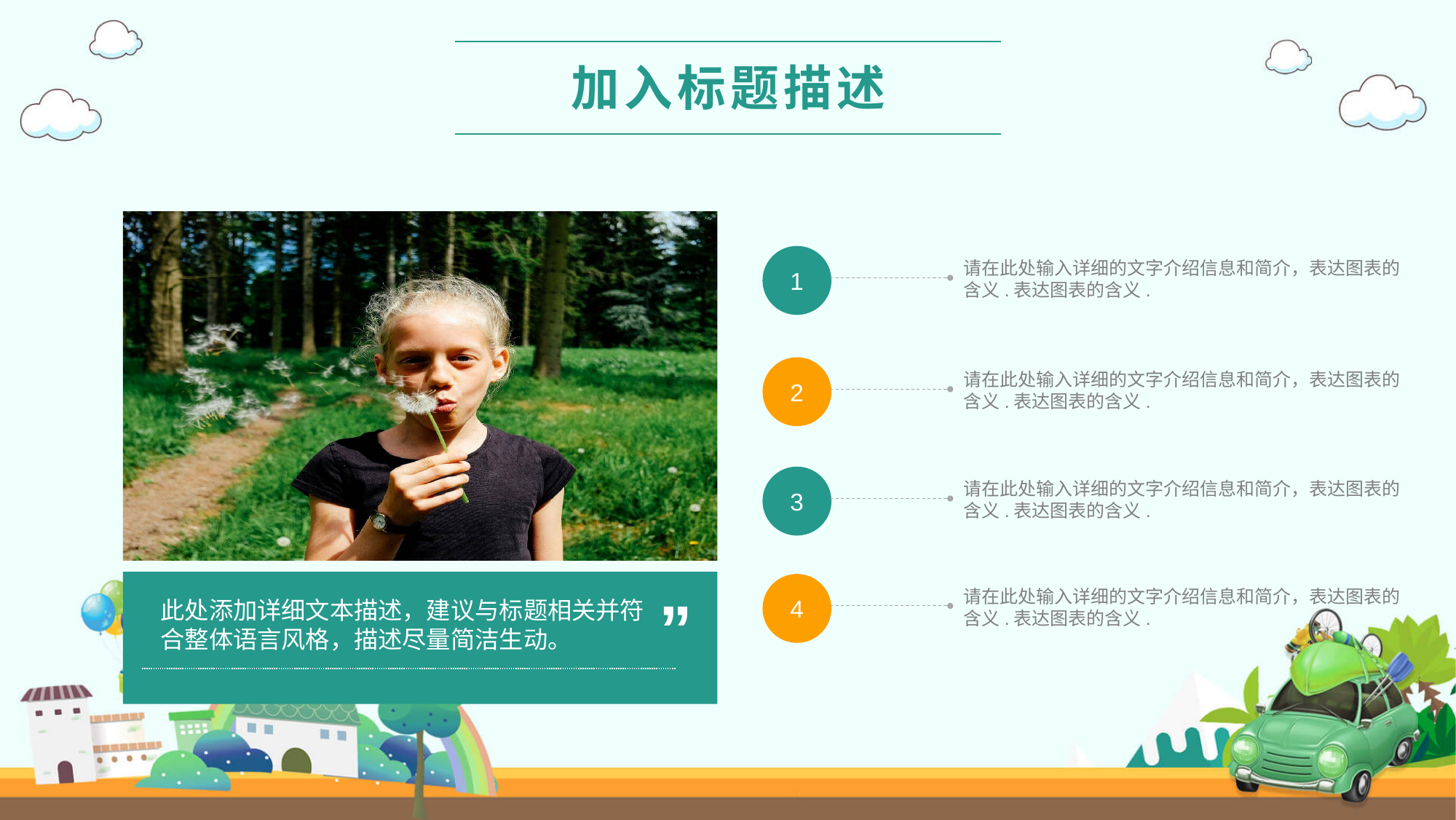

加入标题描述

”
此处添加详细文本描述，建议与标题相关并符合整体语言风格，描述尽量简洁生动。
1
请在此处输入详细的文字介绍信息和简介，表达图表的含义.表达图表的含义.

2
请在此处输入详细的文字介绍信息和简介，表达图表的含义.表达图表的含义.

3
请在此处输入详细的文字介绍信息和简介，表达图表的含义.表达图表的含义.

4
请在此处输入详细的文字介绍信息和简介，表达图表的含义.表达图表的含义.